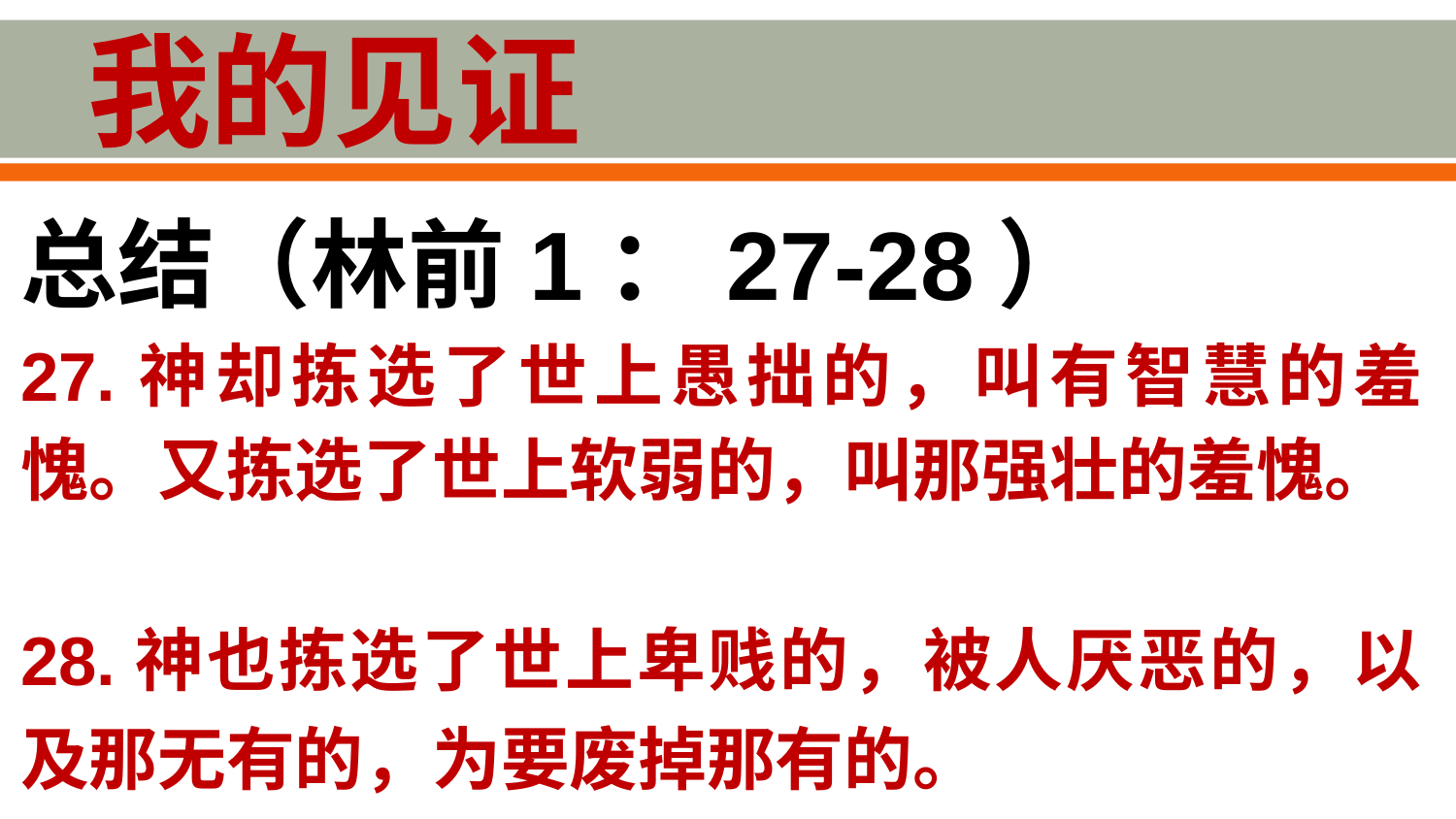

# 我的见证
总结（林前1：27-28）
27.神却拣选了世上愚拙的，叫有智慧的羞愧。又拣选了世上软弱的，叫那强壮的羞愧。

28.神也拣选了世上卑贱的，被人厌恶的，以及那无有的，为要废掉那有的。